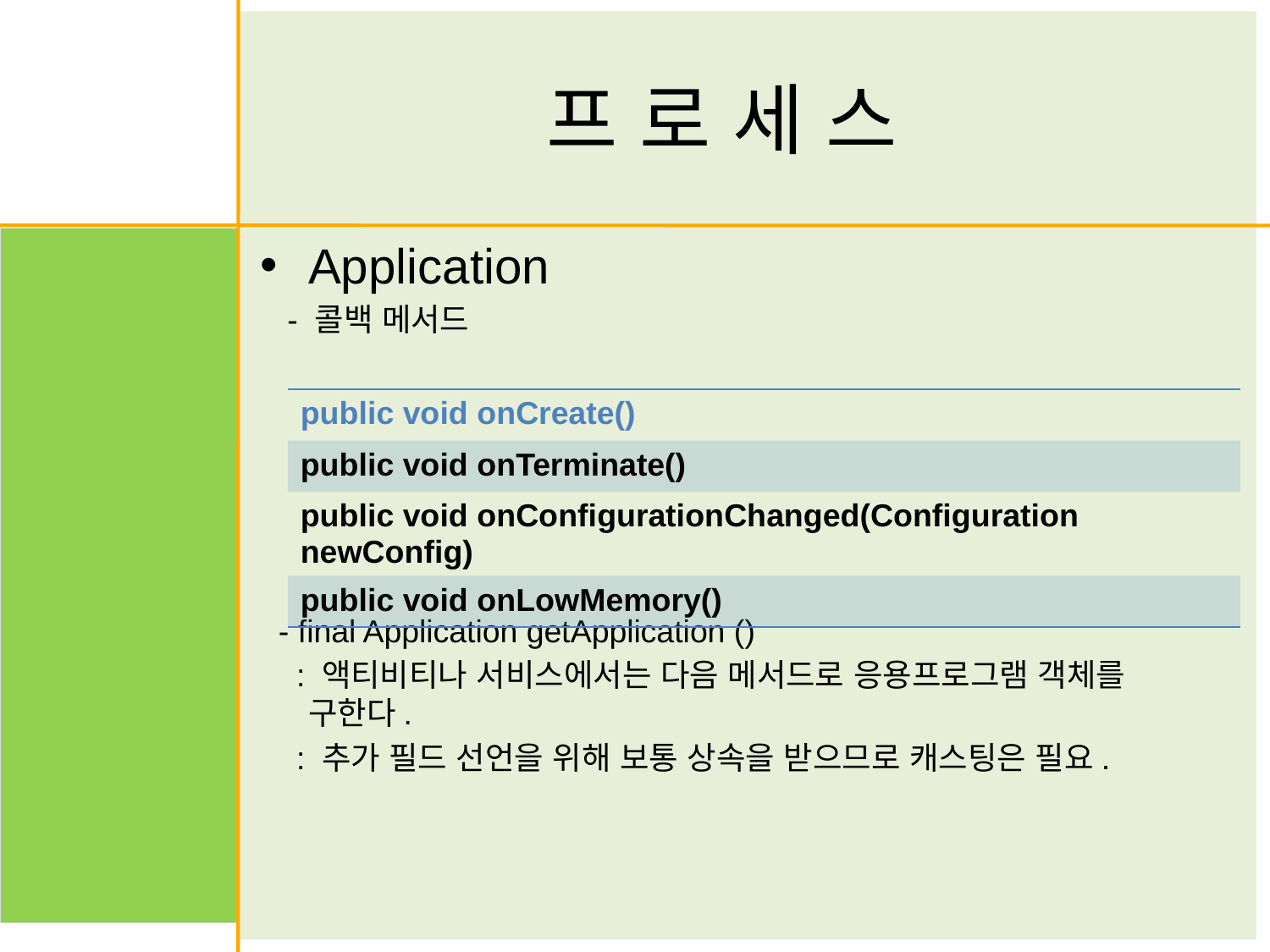

# 프 로 세 스
Application
   - 콜백 메서드

  - final Application getApplication ()
    : 액티비티나 서비스에서는 다음 메서드로 응용프로그램 객체를 구한다.
    : 추가 필드 선언을 위해 보통 상속을 받으므로 캐스팅은 필요.
| public void onCreate() |
| --- |
| public void onTerminate() |
| public void onConfigurationChanged(Configuration newConfig) |
| public void onLowMemory() |